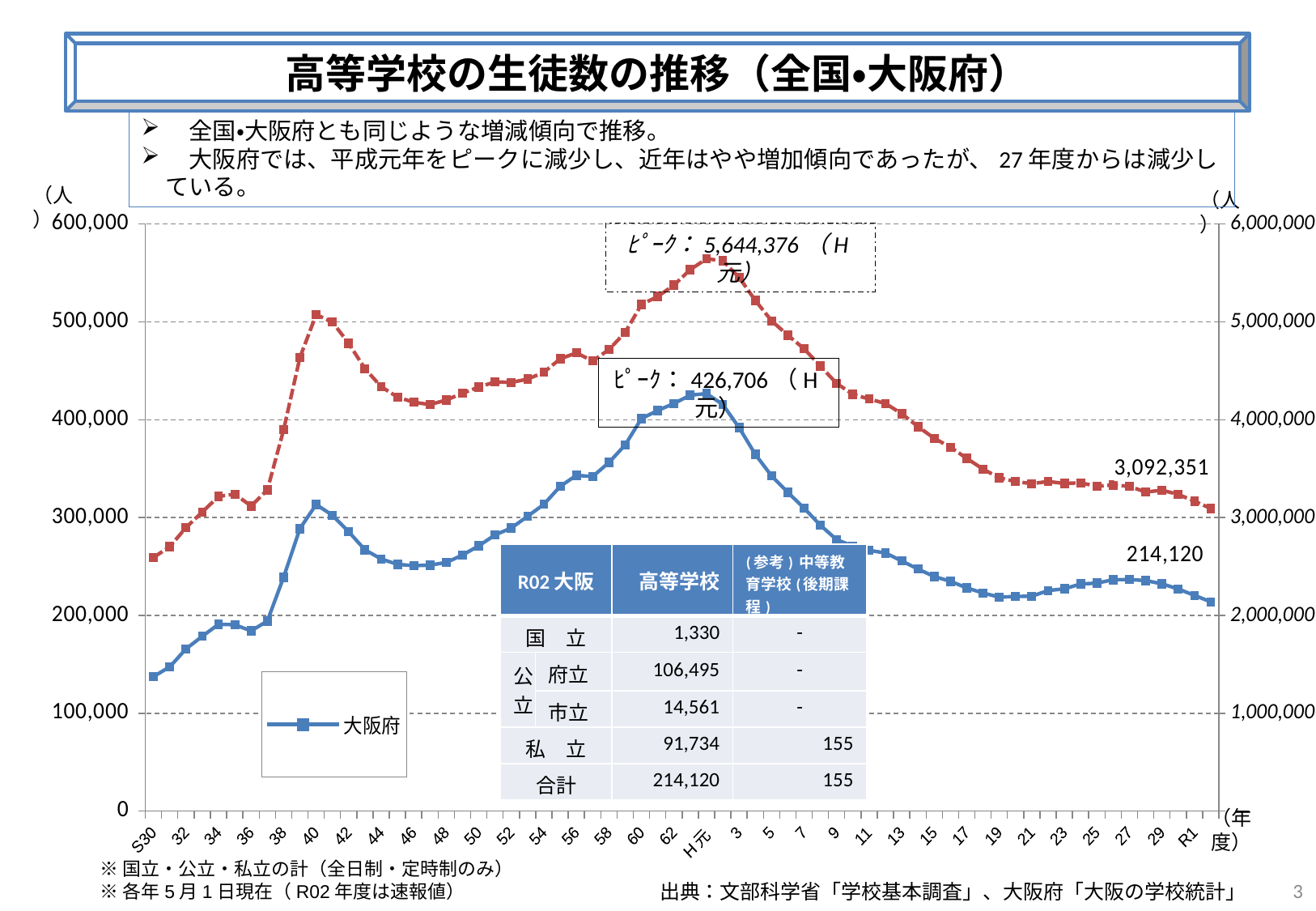

高等学校の生徒数の推移（全国・大阪府）
　全国・大阪府とも同じような増減傾向で推移。
　大阪府では、平成元年をピークに減少し、近年はやや増加傾向であったが、27年度からは減少している。
（人）
（人）

### Chart

| Category | 大阪府 | 全国
<右目盛> |
|---|---|---|
| S30 | 137573.0 | 2592001.0 |
| 31 | 147392.0 | 2702604.0 |
| 32 | 165791.0 | 2897646.0 |
| 33 | 178660.0 | 3057190.0 |
| 34 | 190972.0 | 3216152.0 |
| 35 | 190461.0 | 3239416.0 |
| 36 | 184168.0 | 3118896.0 |
| 37 | 194248.0 | 3281522.0 |
| 38 | 238987.0 | 3896682.0 |
| 39 | 288697.0 | 4634407.0 |
| 40 | 313407.0 | 5073882.0 |
| 41 | 302358.0 | 4997385.0 |
| 42 | 285556.0 | 4780628.0 |
| 43 | 267134.0 | 4521956.0 |
| 44 | 257670.0 | 4337772.0 |
| 45 | 252182.0 | 4231542.0 |
| 46 | 250813.0 | 4178327.0 |
| 47 | 251430.0 | 4154647.0 |
| 48 | 254095.0 | 4201223.0 |
| 49 | 261762.0 | 4270943.0 |
| 50 | 271182.0 | 4333079.0 |
| 51 | 282285.0 | 4386218.0 |
| 52 | 289360.0 | 4381137.0 |
| 53 | 301367.0 | 4414896.0 |
| 54 | 313536.0 | 4484870.0 |
| 55 | 331865.0 | 4621930.0 |
| 56 | 343158.0 | 4682827.0 |
| 57 | 341962.0 | 4600551.0 |
| 58 | 356275.0 | 4716105.0 |
| 59 | 374245.0 | 4891917.0 |
| 60 | 401197.0 | 5177681.0 |
| 61 | 409405.0 | 5259307.0 |
| 62 | 416618.0 | 5375107.0 |
| 63 | 425089.0 | 5533393.0 |
| H元 | 426706.0 | 5644376.0 |
| 2 | 415559.0 | 5623336.0 |
| 3 | 391977.0 | 5454929.0 |
| 4 | 364553.0 | 5218497.0 |
| 5 | 342539.0 | 5010472.0 |
| 6 | 325722.0 | 4862725.0 |
| 7 | 309659.0 | 4724945.0 |
| 8 | 292230.0 | 4547497.0 |
| 9 | 277465.0 | 4371360.0 |
| 10 | 270898.0 | 4258385.0 |
| 11 | 266547.0 | 4211826.0 |
| 12 | 263798.0 | 4165434.0 |
| 13 | 255732.0 | 4061756.0 |
| 14 | 247377.0 | 3929352.0 |
| 15 | 239731.0 | 3809827.0 |
| 16 | 234868.0 | 3719048.0 |
| 17 | 228084.0 | 3605242.0 |
| 18 | 222916.0 | 3494513.0 |
| 19 | 218677.0 | 3406561.0 |
| 20 | 219345.0 | 3367489.0 |
| 21 | 219674.0 | 3347311.0 |
| 22 | 225421.0 | 3368693.0 |
| 23 | 227181.0 | 3349255.0 |
| 24 | 232159.0 | 3355609.0 |
| 25 | 232995.0 | 3319640.0 |
| 26 | 236529.0 | 3334019.0 |
| 27 | 236700.0 | 3319114.0 |
| 28 | 235580.0 | 3260686.0 |
| 29 | 232282.0 | 3280307.0 |
| 30 | 226957.0 | 3236141.0 |
| R1 | 220504.0 | 3168262.0 |
| R2 | 213908.0 | 3092351.0 |
ﾋﾟｰｸ：5,644,376（H元）
ﾋﾟｰｸ：426,706（H元）
| R02大阪 |  | 高等学校 | (参考) 中等教育学校(後期課程) |
| --- | --- | --- | --- |
| 国　立 |  | 1,330 | - |
| 公立 | 府立 | 106,495 | - |
|  | 市立 | 14,561 | - |
| 私　立 |  | 91,734 | 155 |
| 合計 |  | 214,120 | 155 |
（年度）
※国立・公立・私立の計（全日制・定時制のみ）
※各年5月1日現在（R02年度は速報値）
3
出典：文部科学省「学校基本調査」、大阪府「大阪の学校統計」